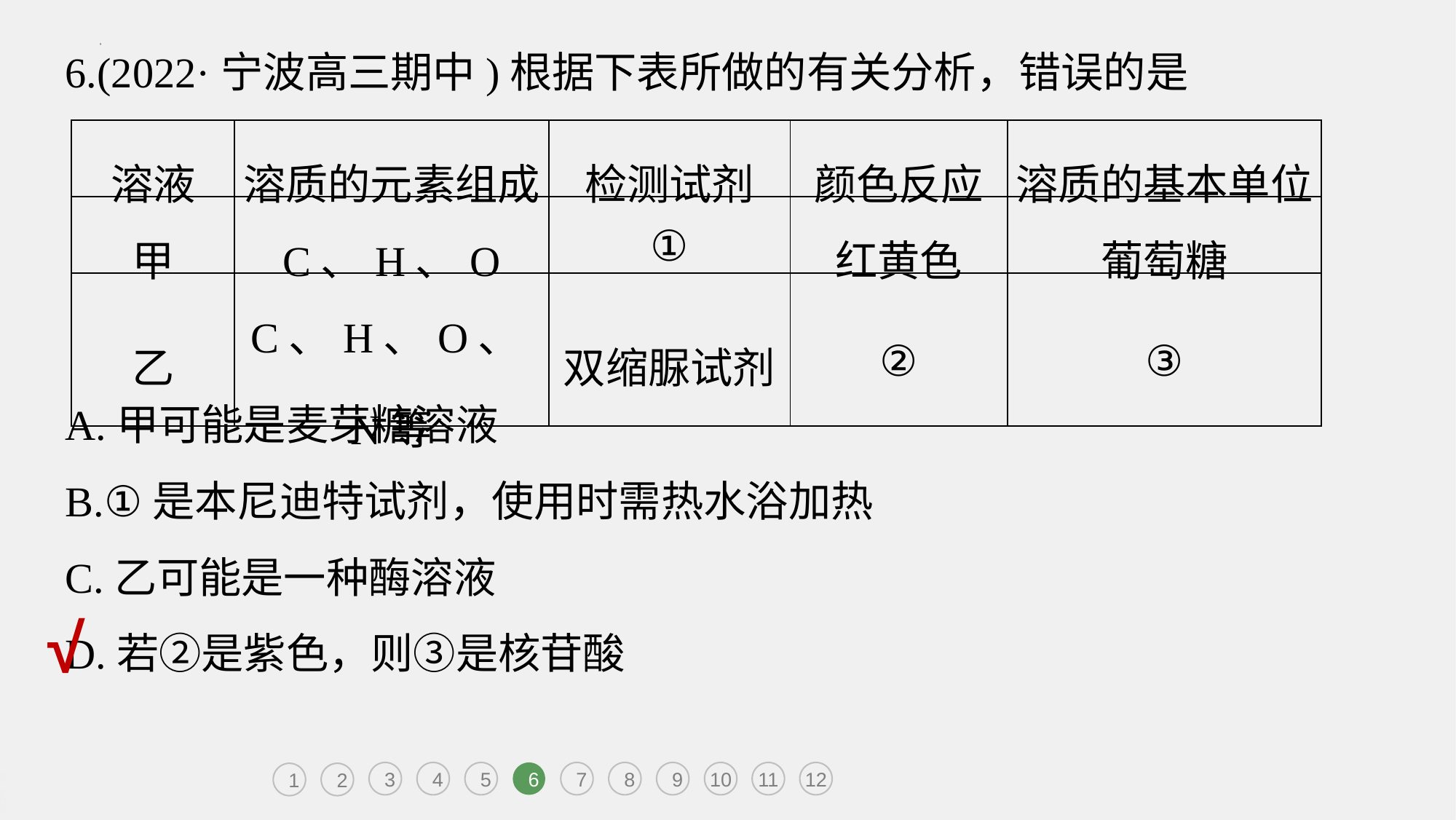

6.(2022·宁波高三期中)根据下表所做的有关分析，错误的是
| 溶液 | 溶质的元素组成 | 检测试剂 | 颜色反应 | 溶质的基本单位 |
| --- | --- | --- | --- | --- |
| 甲 | C、H、O | ① | 红黄色 | 葡萄糖 |
| 乙 | C、H、O、N等 | 双缩脲试剂 | ② | ③ |
A.甲可能是麦芽糖溶液
B.①是本尼迪特试剂，使用时需热水浴加热
C.乙可能是一种酶溶液
D.若②是紫色，则③是核苷酸
√
3
4
5
6
7
8
9
10
11
12
1
2